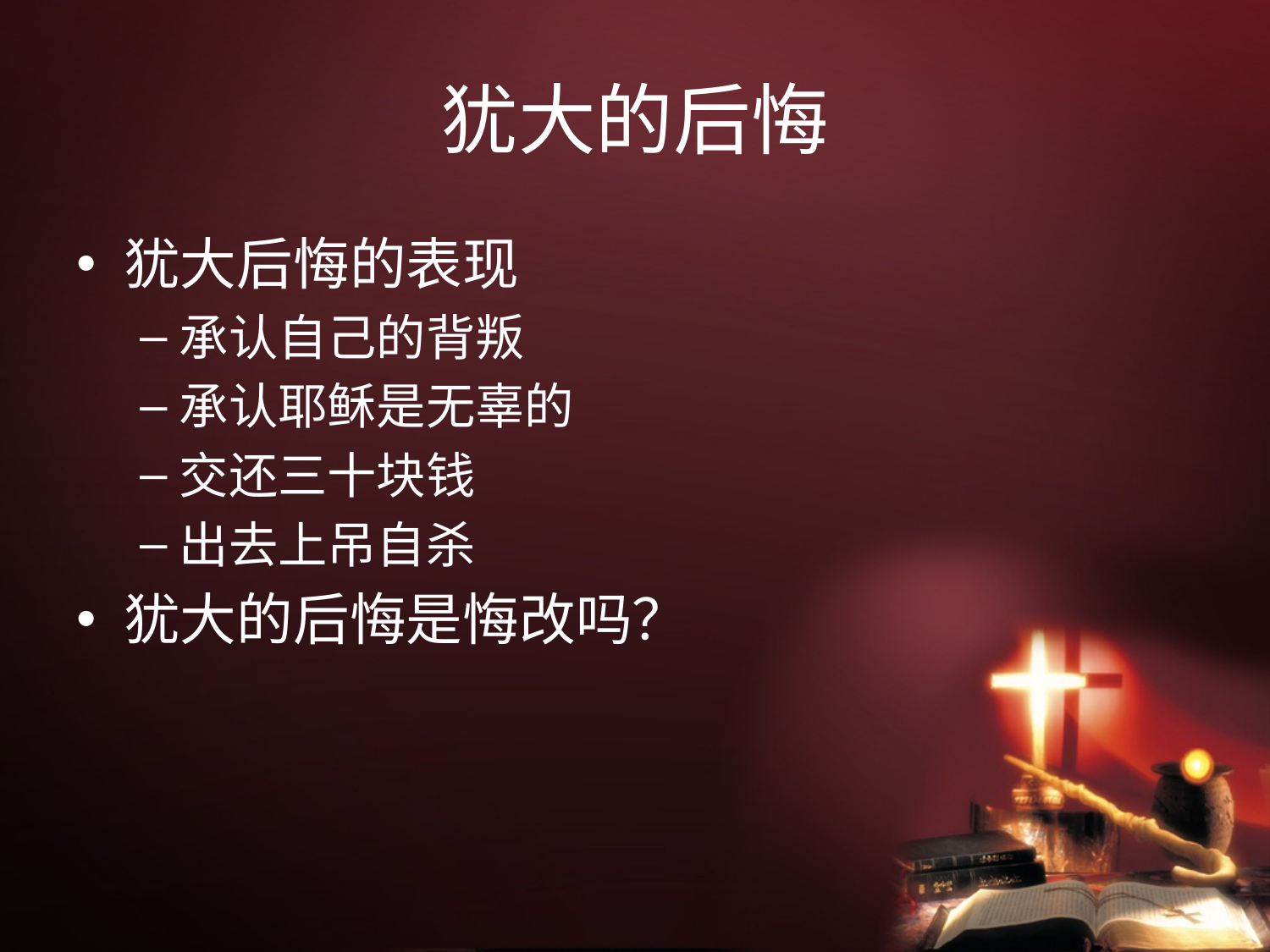

# 犹大的后悔
犹大后悔的表现
承认自己的背叛
承认耶稣是无辜的
交还三十块钱
出去上吊自杀
犹大的后悔是悔改吗？